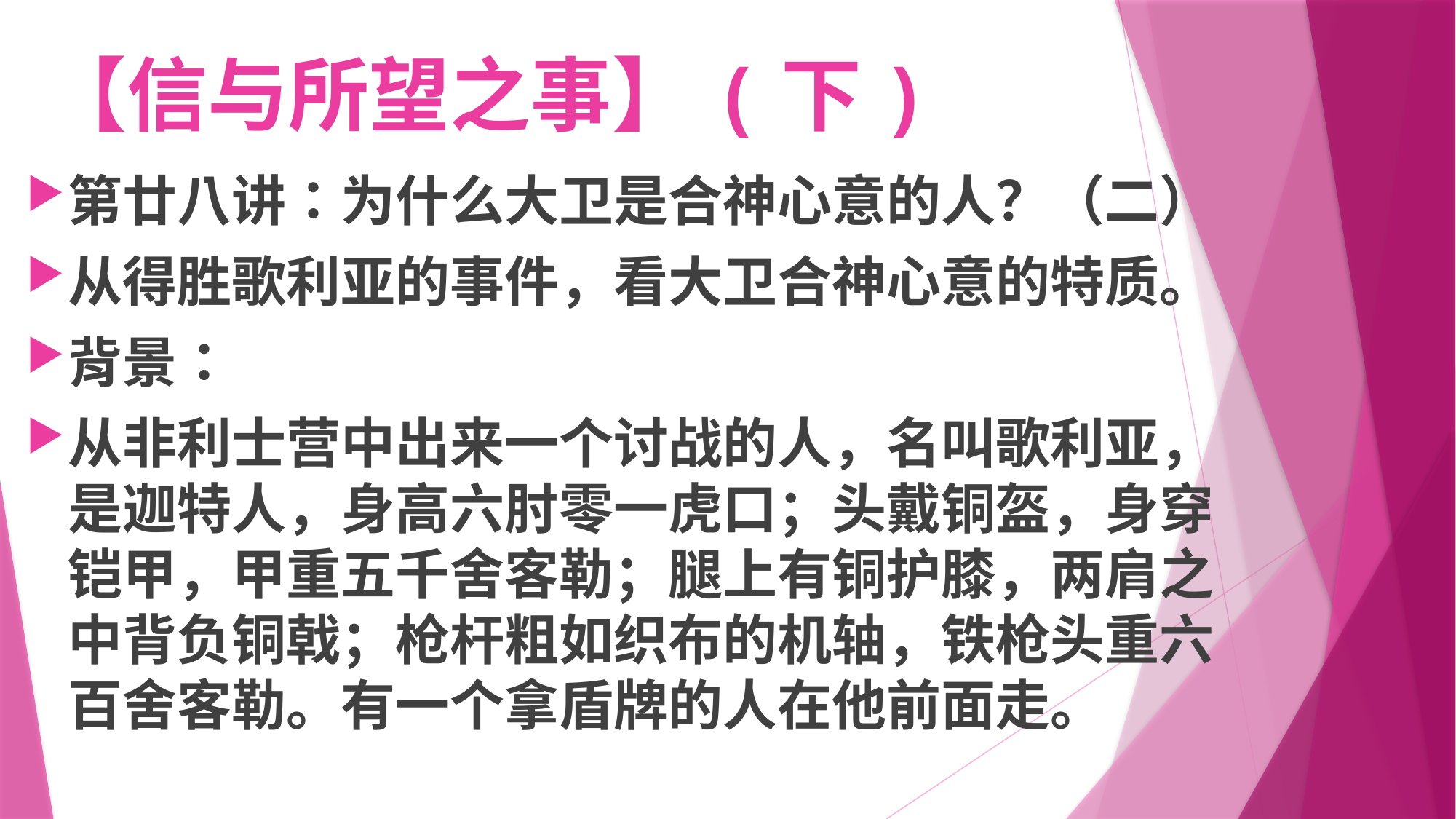

# 【信与所望之事】(下)
第廿八讲：为什么大卫是合神心意的人？（二）
从得胜歌利亚的事件，看大卫合神心意的特质。
背景：
从非利士营中出来一个讨战的人，名叫歌利亚，是迦特人，身高六肘零一虎口；头戴铜盔，身穿铠甲，甲重五千舍客勒；腿上有铜护膝，两肩之中背负铜戟；枪杆粗如织布的机轴，铁枪头重六百舍客勒。有一个拿盾牌的人在他前面走。